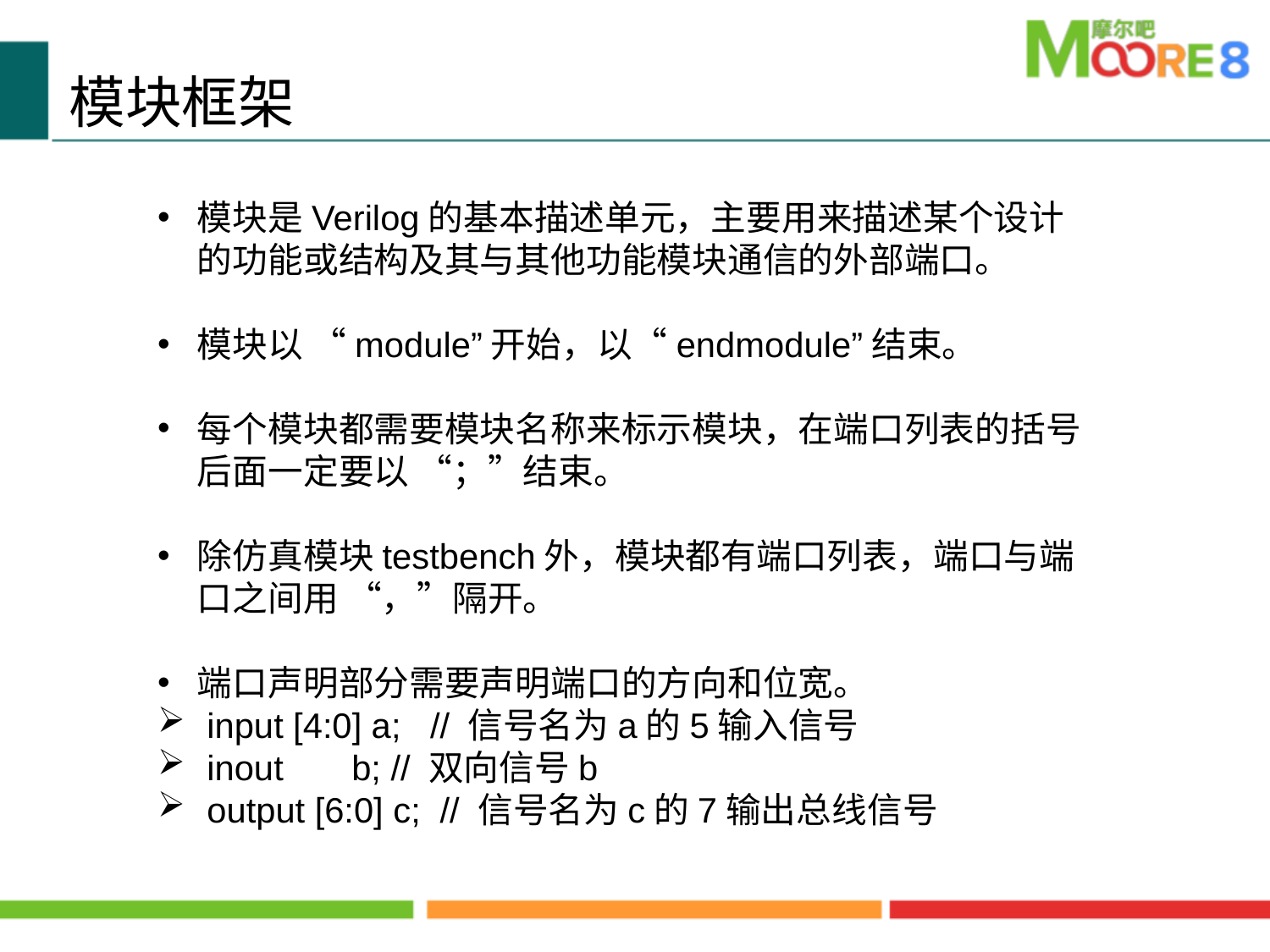

模块框架
模块是Verilog的基本描述单元，主要用来描述某个设计的功能或结构及其与其他功能模块通信的外部端口。

模块以 “module”开始，以“endmodule”结束。

每个模块都需要模块名称来标示模块，在端口列表的括号后面一定要以 “；”结束。

除仿真模块testbench外，模块都有端口列表，端口与端口之间用 “，”隔开。

端口声明部分需要声明端口的方向和位宽。
 input [4:0] a;   // 信号名为a的5输入信号
 inout       b; // 双向信号b
 output [6:0] c;  // 信号名为c的7输出总线信号